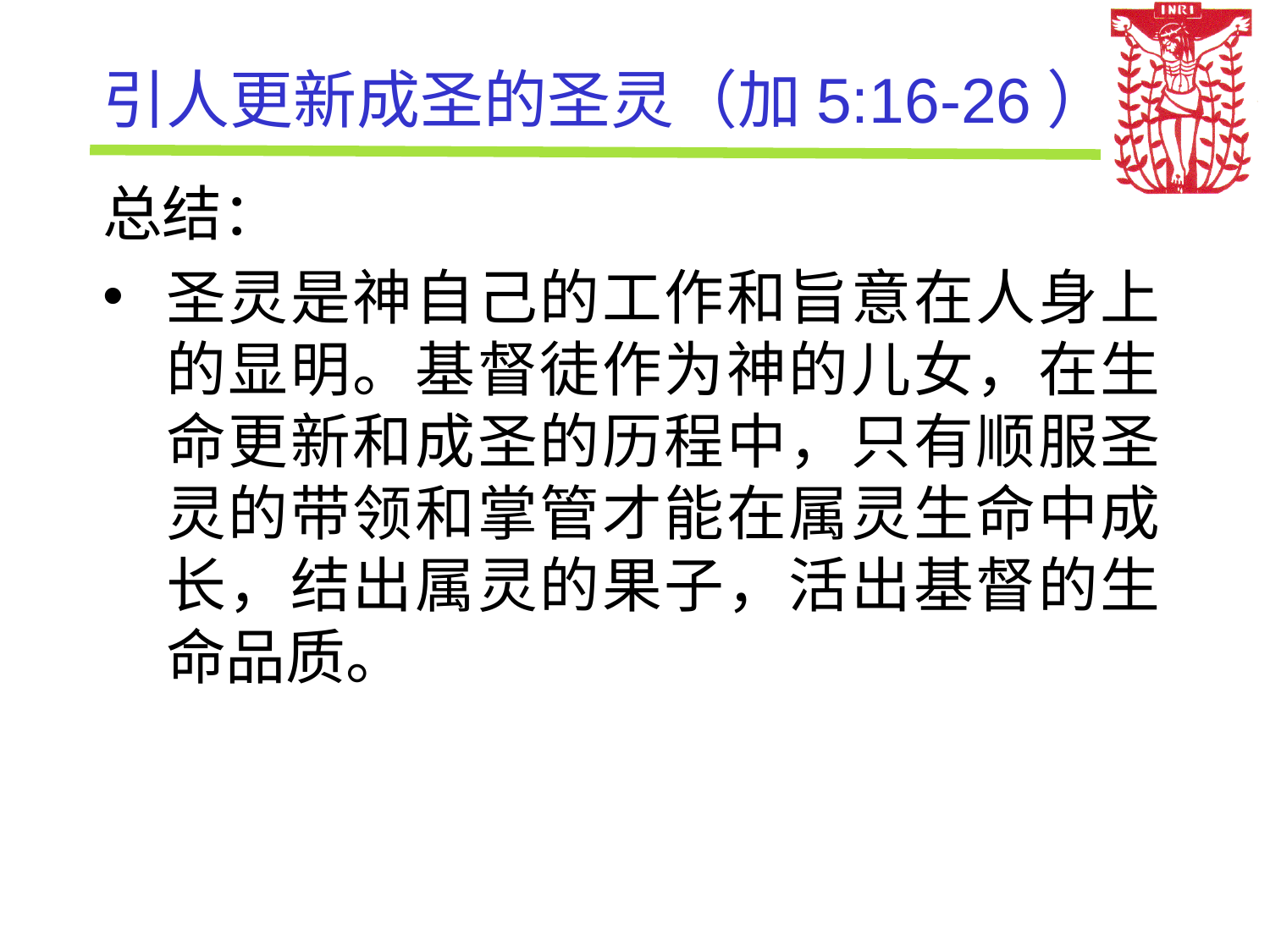

# 引人更新成圣的圣灵（加5:16-26）
总结：
圣灵是神自己的工作和旨意在人身上的显明。基督徒作为神的儿女，在生命更新和成圣的历程中，只有顺服圣灵的带领和掌管才能在属灵生命中成长，结出属灵的果子，活出基督的生命品质。